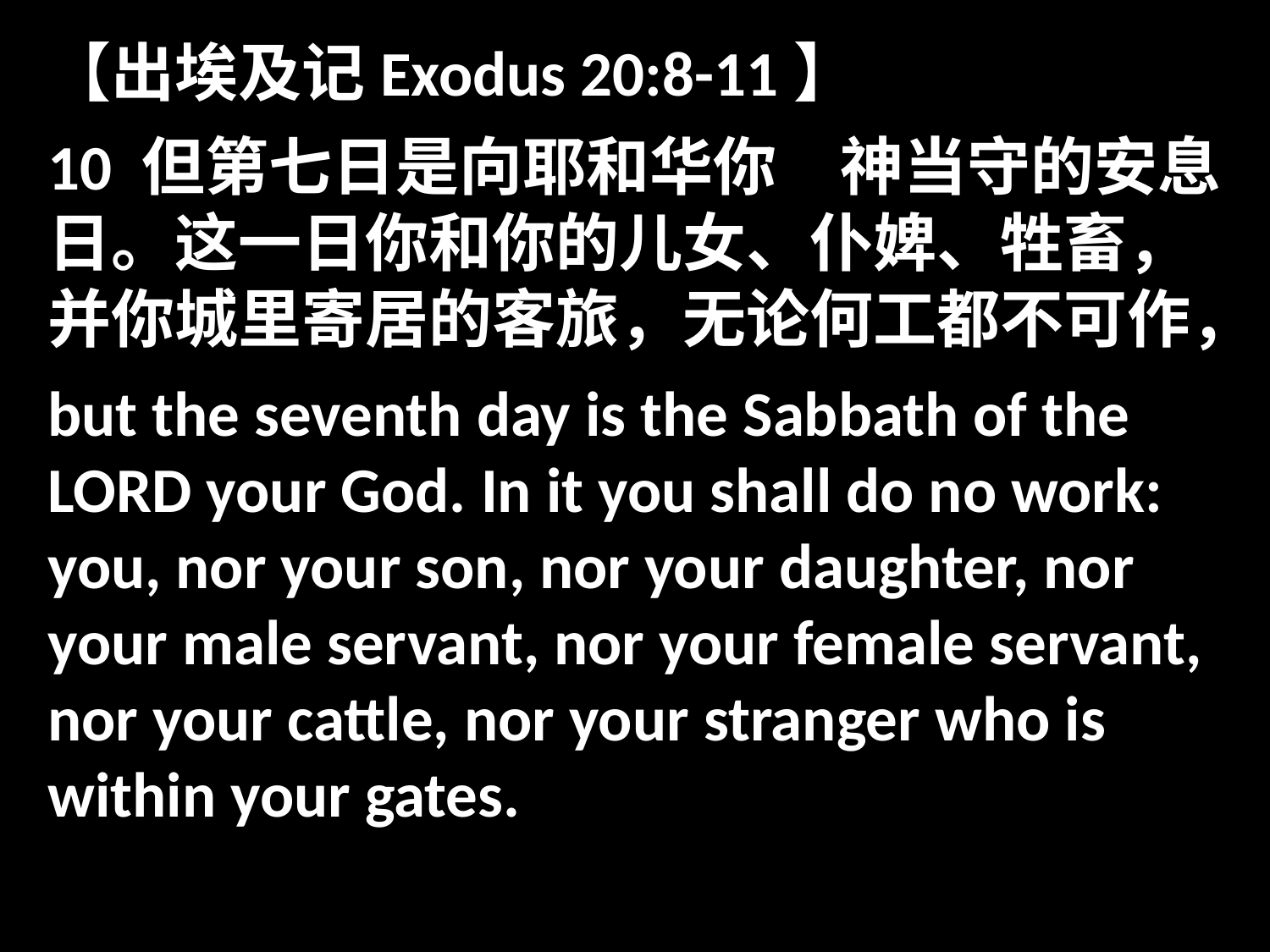

【出埃及记Exodus 20:8-11】
10 但第七日是向耶和华你　神当守的安息日。这一日你和你的儿女、仆婢、牲畜，并你城里寄居的客旅，无论何工都不可作，
but the seventh day is the Sabbath of the LORD your God. In it you shall do no work: you, nor your son, nor your daughter, nor your male servant, nor your female servant, nor your cattle, nor your stranger who is within your gates.